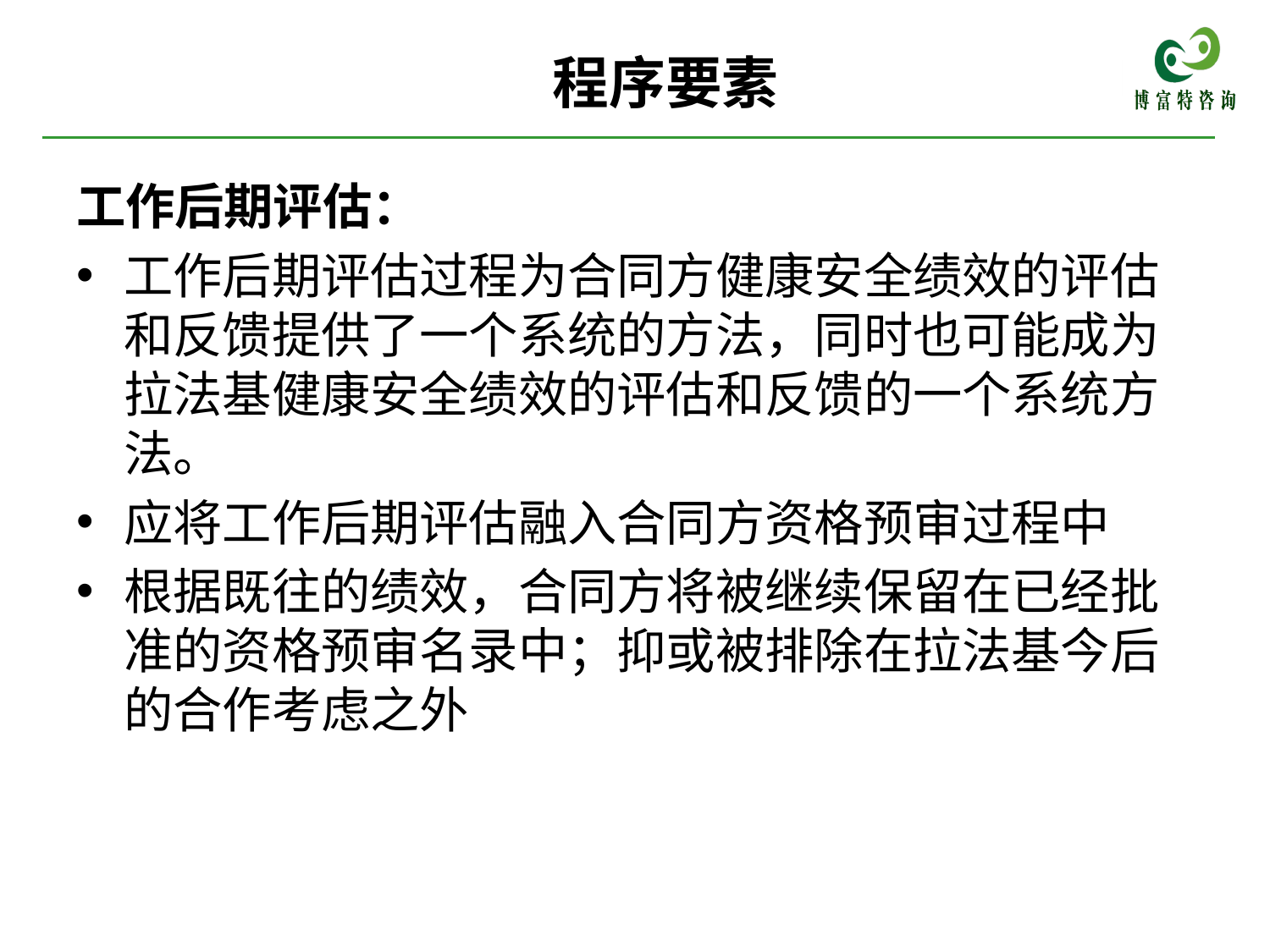

# 程序要素
工作后期评估：
工作后期评估过程为合同方健康安全绩效的评估和反馈提供了一个系统的方法，同时也可能成为拉法基健康安全绩效的评估和反馈的一个系统方法。
应将工作后期评估融入合同方资格预审过程中
根据既往的绩效，合同方将被继续保留在已经批准的资格预审名录中；抑或被排除在拉法基今后的合作考虑之外